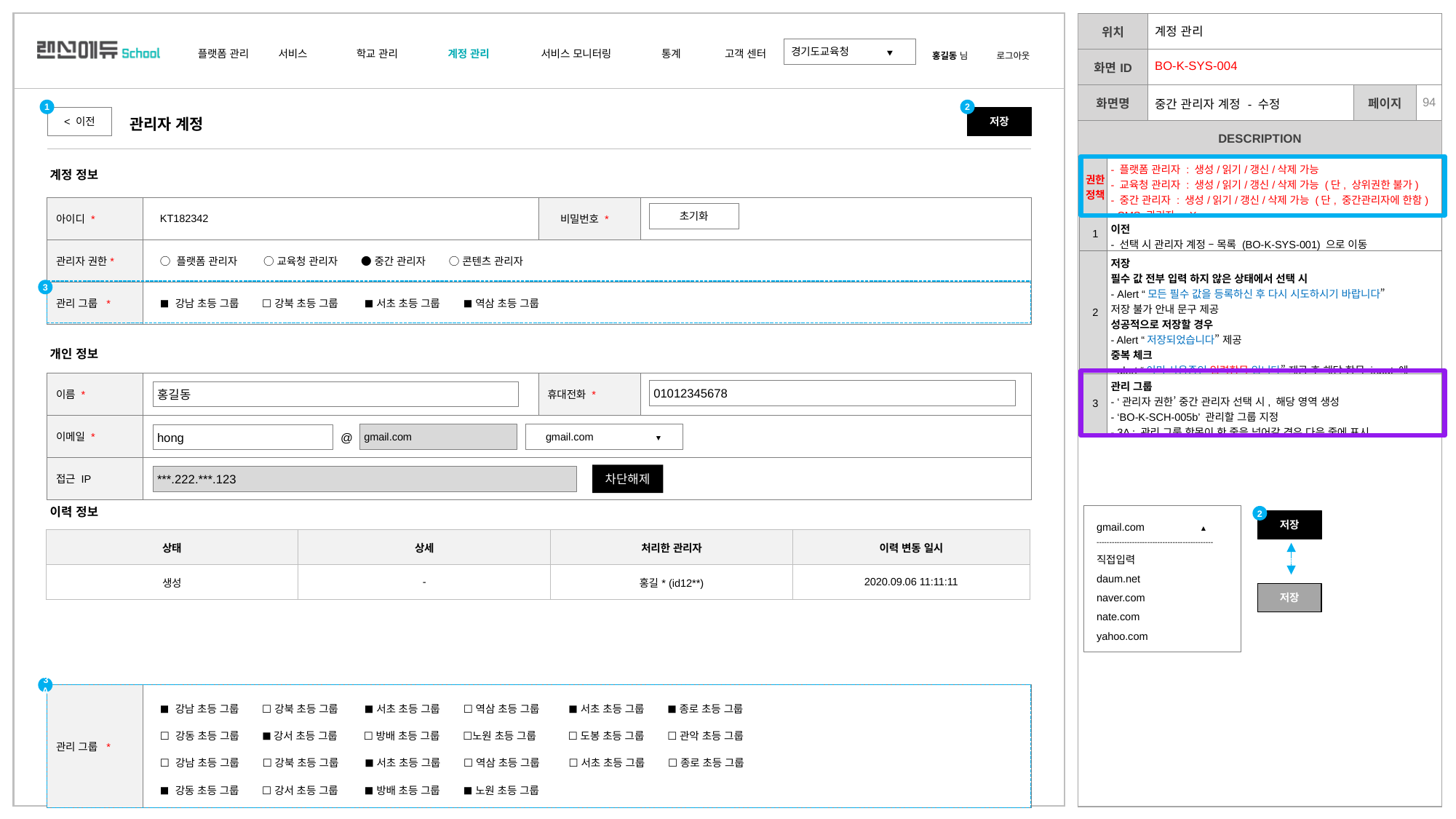

| Ver | Description |
| --- | --- |
| 3.0.2 | 이력 정보 신규 추가 |
|  | 계정 관리 |  |  |
| --- | --- | --- | --- |
|  | BO-K-SYS-004 |  |  |
|  | 중간 관리자 계정 - 수정 |  |  |
1
2
< 이전
저장
관리자 계정

| 권한 정책 | - 플랫폼 관리자 : 생성/읽기/갱신/삭제 가능 - 교육청 관리자 : 생성/읽기/갱신/삭제 가능 (단, 상위권한 불가) - 중간 관리자 : 생성/읽기/갱신/삭제 가능 (단, 중간관리자에 한함) - CMS 관리자 : X |
| --- | --- |
| 1 | 이전 - 선택 시 관리자 계정 – 목록 (BO-K-SYS-001) 으로 이동 |
| 2 | 저장 필수 값 전부 입력 하지 않은 상태에서 선택 시 - Alert “모든 필수 값을 등록하신 후 다시 시도하시기 바랍니다” 저장 불가 안내 문구 제공 성공적으로 저장할 경우 - Alert “저장되었습니다” 제공 중복 체크 - alert “이미 사용중인 입력항목 입니다” 제공 후 해당 항목 input 에 focus |
| 3 | 관리 그룹 - ‘관리자 권한’ 중간 관리자 선택 시, 해당 영역 생성 - ‘BO-K-SCH-005b’ 관리할 그룹 지정 - 3A : 관리 그룹 항목이 한 줄을 넘어갈 경우 다음 줄에 표시 |
계정 정보
| 아이디 \* | KT182342 | 비밀번호 \* |  |
| --- | --- | --- | --- |
| 관리자 권한\* | ○ 플랫폼 관리자 ○ 교육청 관리자 ● 중간 관리자 ○ 콘텐츠 관리자 |  |  |
| 관리 그룹 \* | ■ 강남 초등 그룹 ☐ 강북 초등 그룹 ■ 서초 초등 그룹 ■ 역삼 초등 그룹 |  |  |
초기화
3

개인 정보

| 이름 \* |  | 휴대전화 \* |  |
| --- | --- | --- | --- |
| 이메일 \* |  |  |  |
| 접근 IP |  |  |  |
01012345678
홍길동
gmail.com
gmail.com                     ▼
hong
@
차단해제
***.222.***.123
이력 정보
gmail.com                   ▲
----------------------------------------------
직접입력
daum.net
naver.com
nate.com
yahoo.com

2
저장
| 상태 | 상세 | 처리한 관리자 | 이력 변동 일시 |
| --- | --- | --- | --- |
| 생성 | - | 홍길\* (id12\*\*) | 2020.09.06 11:11:11 |
저장
3A

| 관리 그룹 \* | ■ 강남 초등 그룹 ☐ 강북 초등 그룹 ■ 서초 초등 그룹 ☐ 역삼 초등 그룹 ■ 서초 초등 그룹 ■ 종로 초등 그룹 ☐ 강동 초등 그룹 ■ 강서 초등 그룹 ☐ 방배 초등 그룹 ☐노원 초등 그룹 ☐ 도봉 초등 그룹 ☐ 관악 초등 그룹 ☐ 강남 초등 그룹 ☐ 강북 초등 그룹 ■ 서초 초등 그룹 ☐ 역삼 초등 그룹 ☐ 서초 초등 그룹 ☐ 종로 초등 그룹 ■ 강동 초등 그룹 ☐ 강서 초등 그룹 ■ 방배 초등 그룹 ■ 노원 초등 그룹 |
| --- | --- |